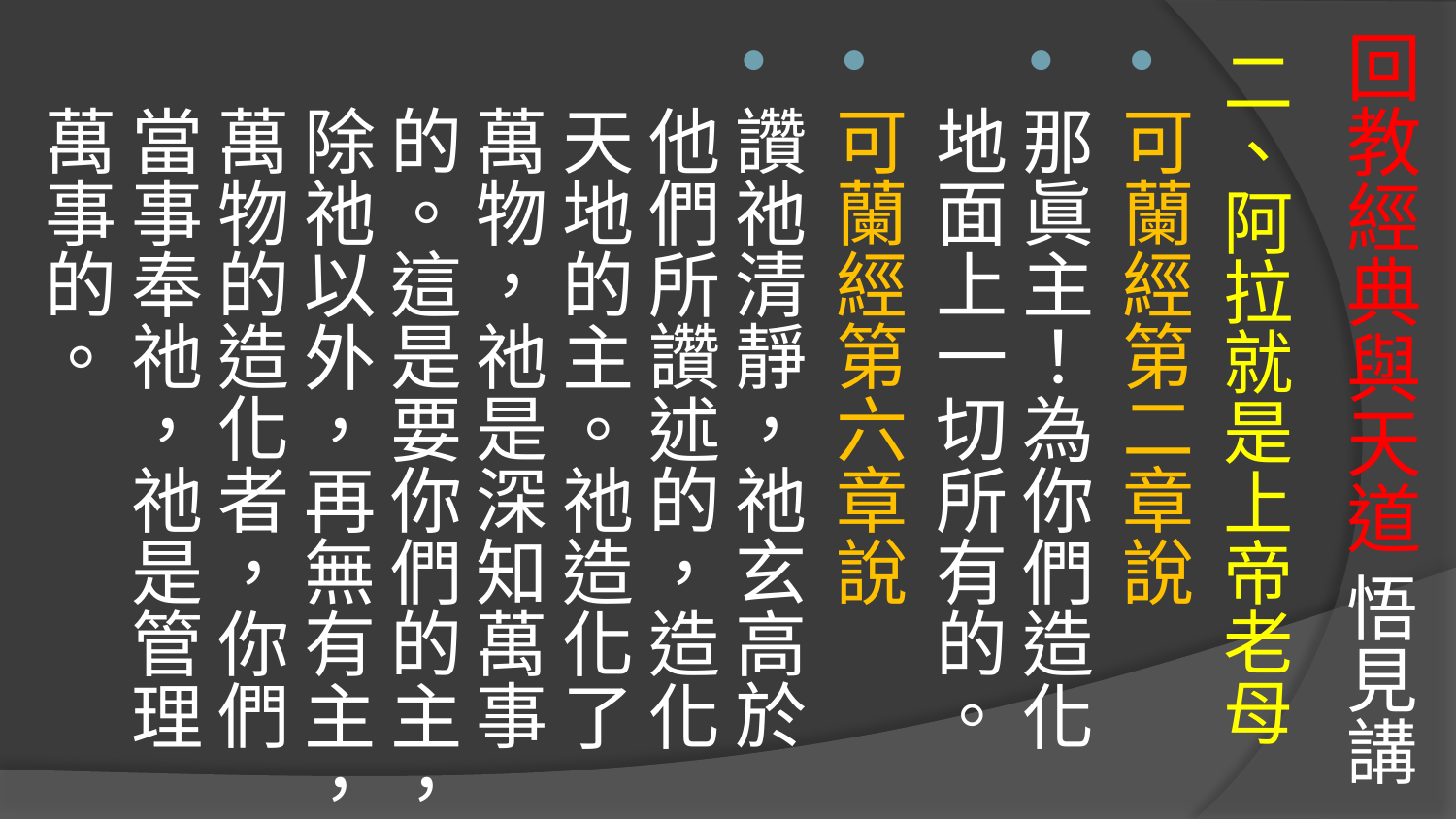

# 回教經典與天道 悟見講
二、阿拉就是上帝老母
可蘭經第二章說
那眞主！為你們造化地面上一切所有的。
可蘭經第六章說
讚祂清靜，祂玄高於他們所讚述的，造化天地的主。祂造化了萬物，祂是深知萬事的。這是要你們的主，除祂以外，再無有主，萬物的造化者，你們當事奉祂，祂是管理萬事的。